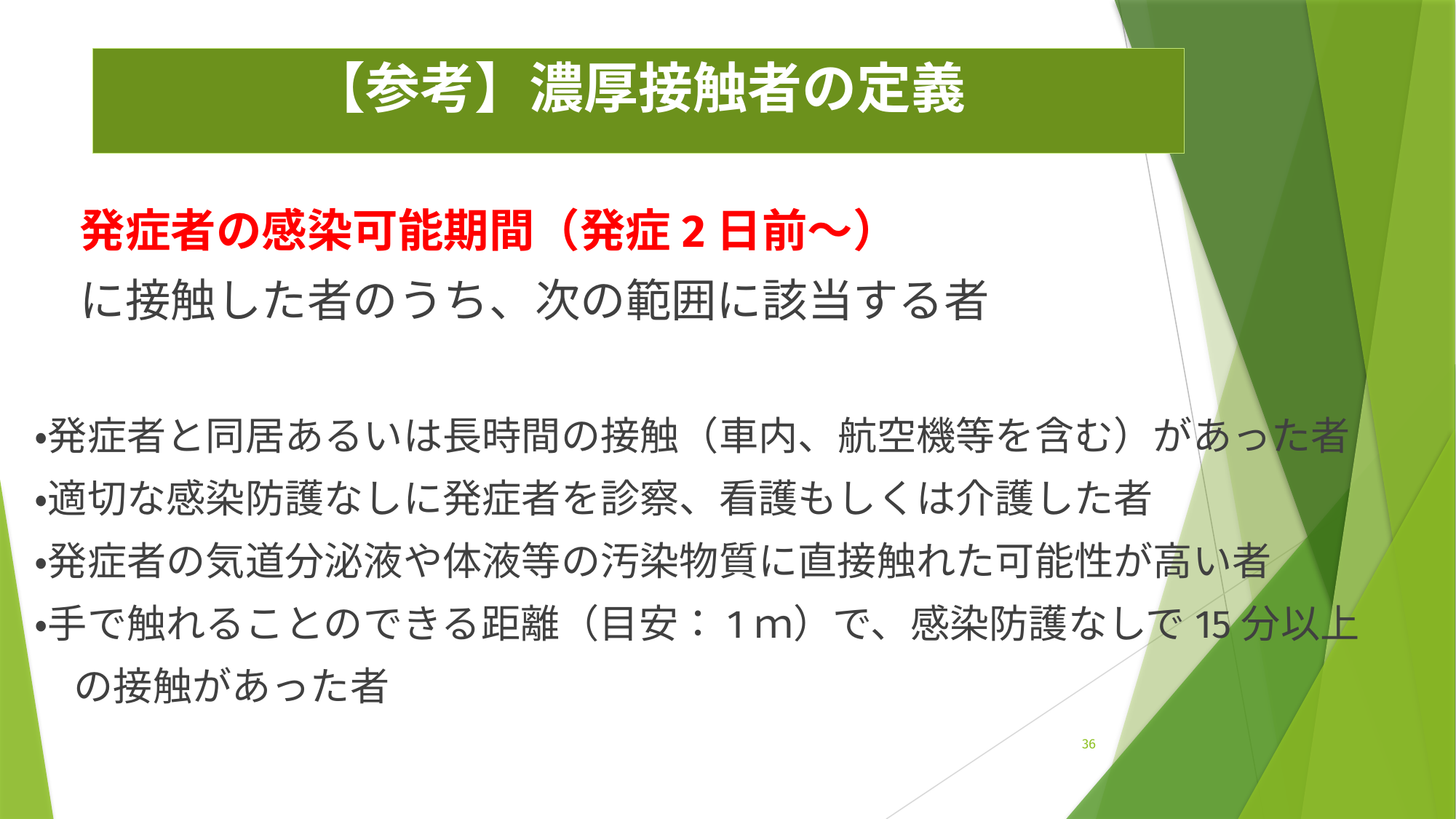

# 【参考】濃厚接触者の定義
　発症者の感染可能期間（発症2日前～）
　に接触した者のうち、次の範囲に該当する者

・発症者と同居あるいは長時間の接触（車内、航空機等を含む）があった者
・適切な感染防護なしに発症者を診察、看護もしくは介護した者
・発症者の気道分泌液や体液等の汚染物質に直接触れた可能性が高い者
・手で触れることのできる距離（目安：1ｍ）で、感染防護なしで15分以上
　の接触があった者
36